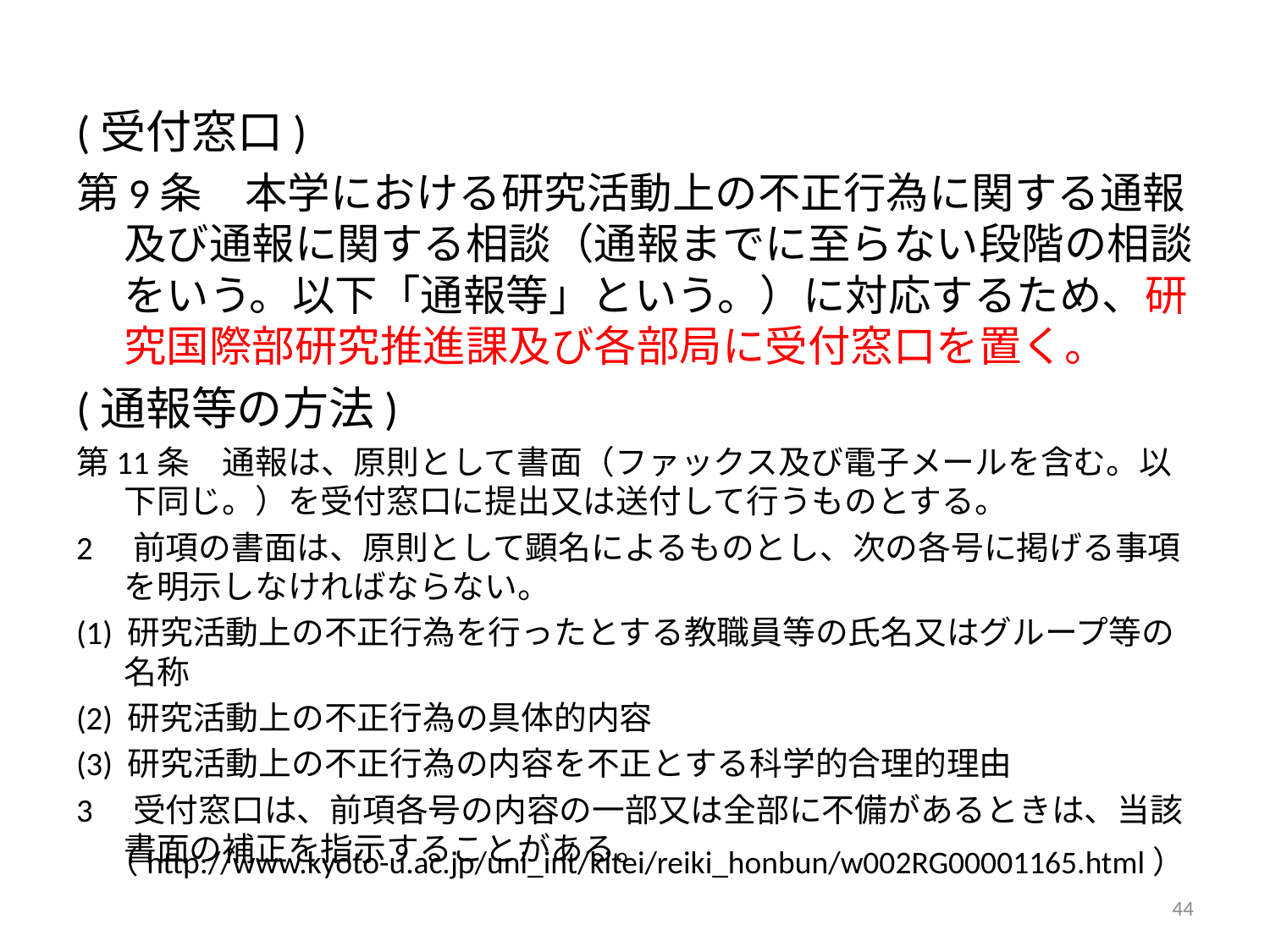

(受付窓口)
第9条　本学における研究活動上の不正行為に関する通報及び通報に関する相談（通報までに至らない段階の相談をいう。以下「通報等」という。）に対応するため、研究国際部研究推進課及び各部局に受付窓口を置く。
(通報等の方法)
第11条　通報は、原則として書面（ファックス及び電子メールを含む。以下同じ。）を受付窓口に提出又は送付して行うものとする。
2　前項の書面は、原則として顕名によるものとし、次の各号に掲げる事項を明示しなければならない。
(1) 研究活動上の不正行為を行ったとする教職員等の氏名又はグループ等の名称
(2) 研究活動上の不正行為の具体的内容
(3) 研究活動上の不正行為の内容を不正とする科学的合理的理由
3　受付窓口は、前項各号の内容の一部又は全部に不備があるときは、当該書面の補正を指示することがある。

（http://www.kyoto-u.ac.jp/uni_int/kitei/reiki_honbun/w002RG00001165.html）
44